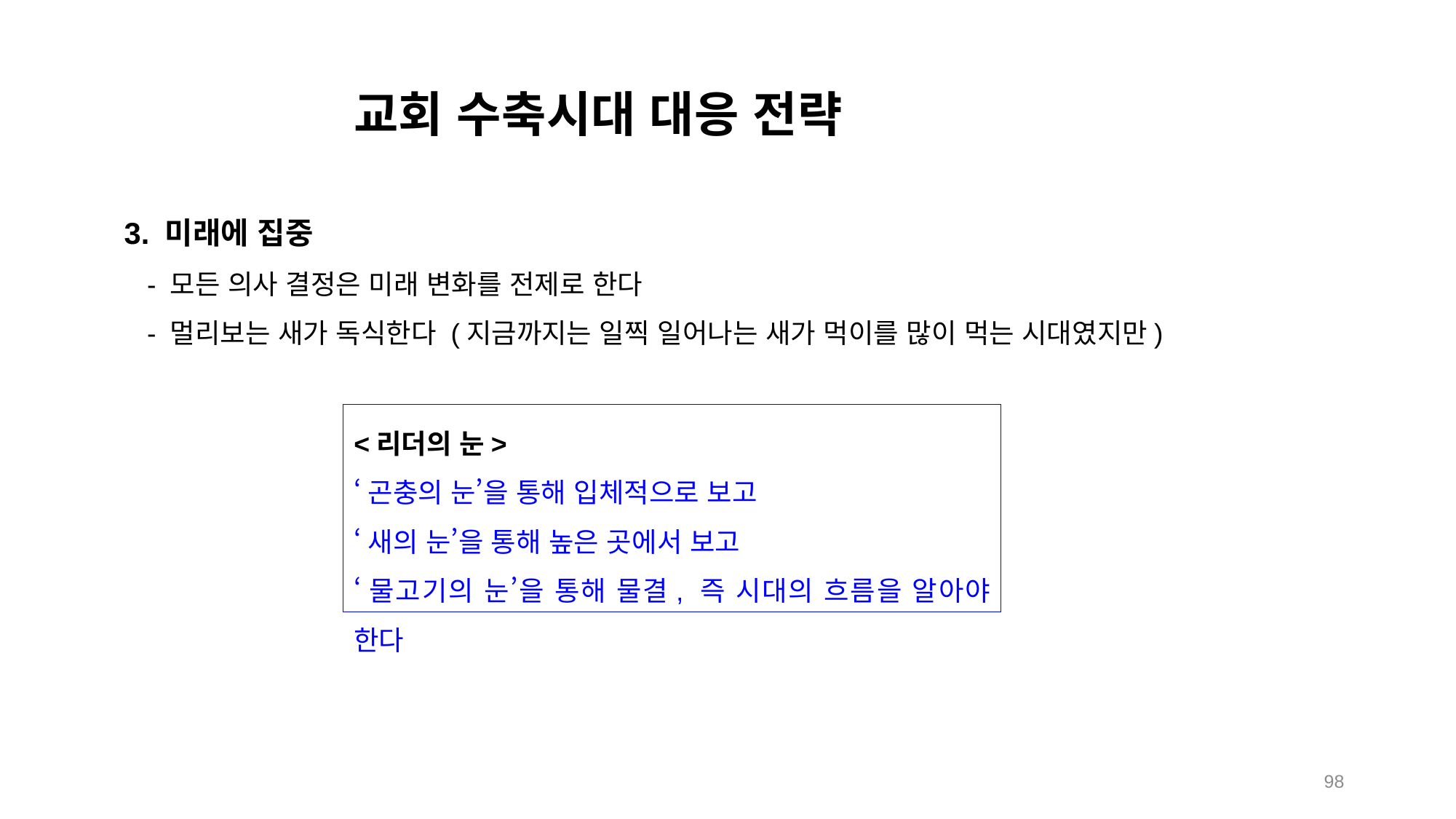

교회 수축시대 대응 전략

3. 미래에 집중
   - 모든 의사 결정은 미래 변화를 전제로 한다
   - 멀리보는 새가 독식한다 (지금까지는 일찍 일어나는 새가 먹이를 많이 먹는 시대였지만)
<리더의 눈>
‘곤충의 눈’을 통해 입체적으로 보고
‘새의 눈’을 통해 높은 곳에서 보고
‘물고기의 눈’을 통해 물결, 즉 시대의 흐름을 알아야 한다
98